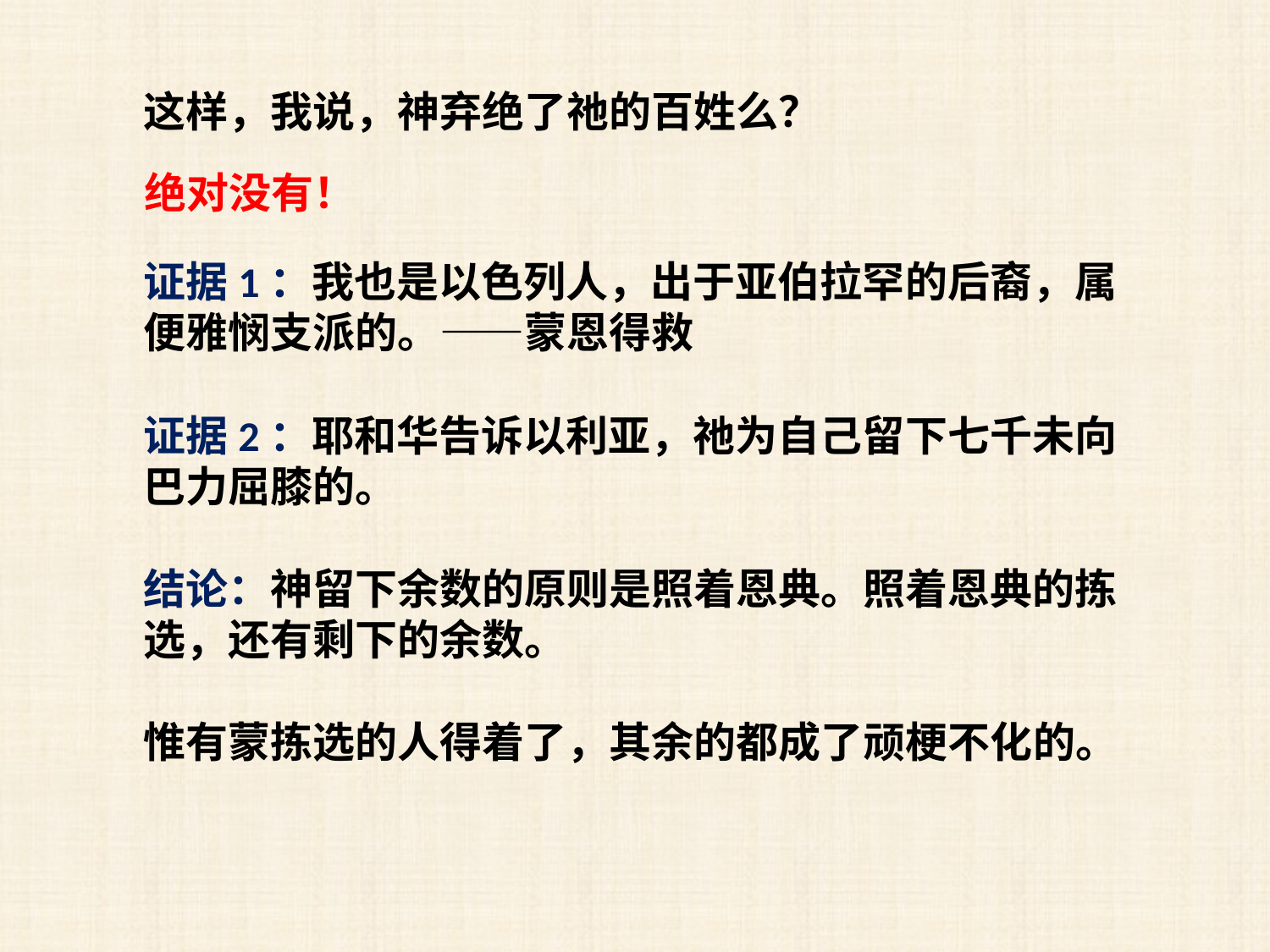

这样，我说，神弃绝了祂的百姓么？
绝对没有！
证据1：我也是以色列人，出于亚伯拉罕的后裔，属便雅悯支派的。——蒙恩得救
证据2：耶和华告诉以利亚，祂为自己留下七千未向巴力屈膝的。
结论：神留下余数的原则是照着恩典。照着恩典的拣选，还有剩下的余数。
惟有蒙拣选的人得着了，其余的都成了顽梗不化的。